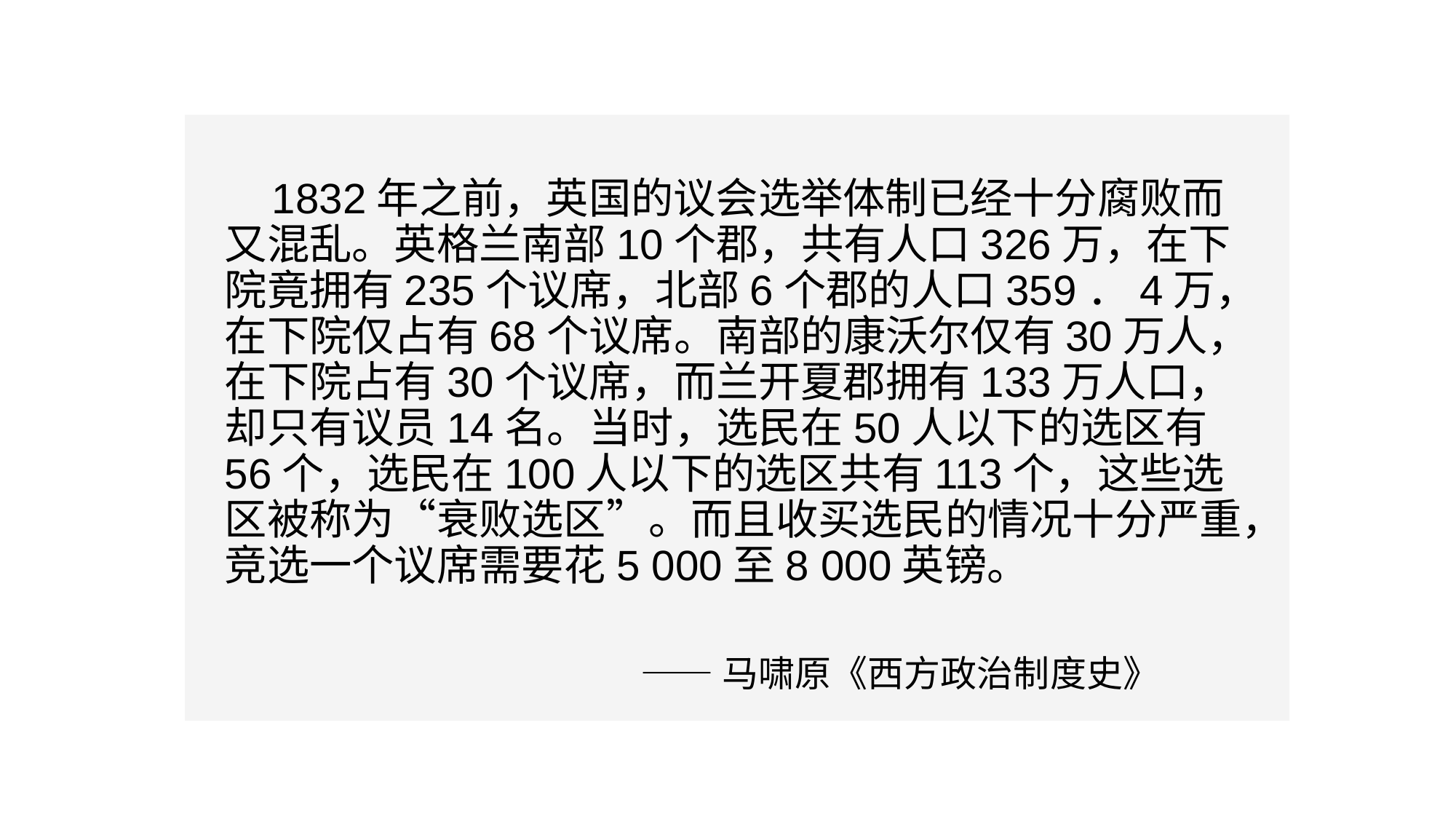

1832年之前，英国的议会选举体制已经十分腐败而又混乱。英格兰南部10个郡，共有人口326万，在下院竟拥有235个议席，北部6个郡的人口359．4万，在下院仅占有68个议席。南部的康沃尔仅有30万人，在下院占有30个议席，而兰开夏郡拥有133万人口，却只有议员14名。当时，选民在50人以下的选区有56个，选民在100人以下的选区共有113个，这些选区被称为“衰败选区”。而且收买选民的情况十分严重，竞选一个议席需要花5 000至8 000英镑。
                                            ——马啸原《西方政治制度史》